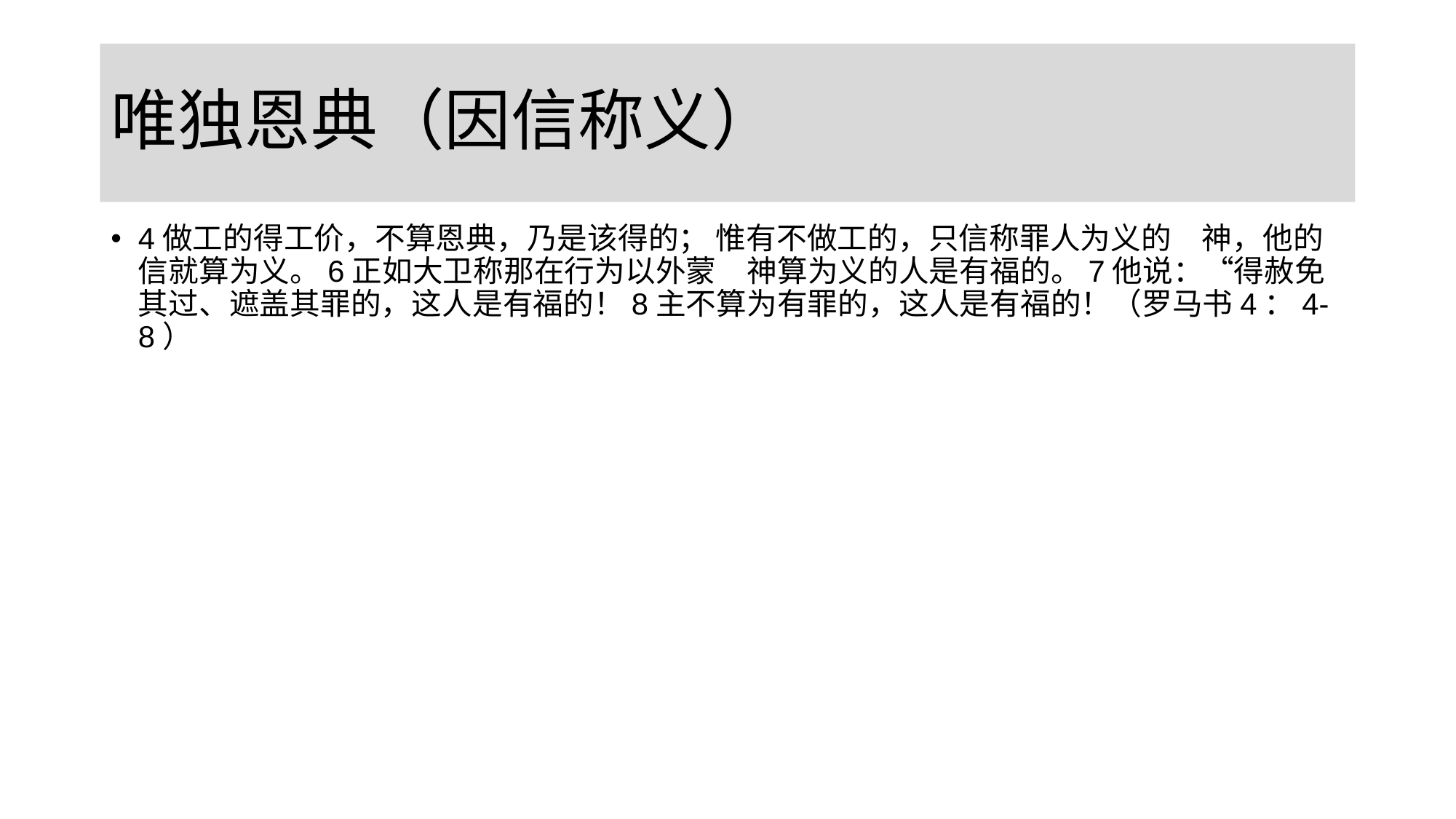

# 唯独恩典（因信称义）
4做工的得工价，不算恩典，乃是该得的； 惟有不做工的，只信称罪人为义的　神，他的信就算为义。6正如大卫称那在行为以外蒙　神算为义的人是有福的。7他说：“得赦免其过、遮盖其罪的，这人是有福的！8主不算为有罪的，这人是有福的！（罗马书4：4-8）